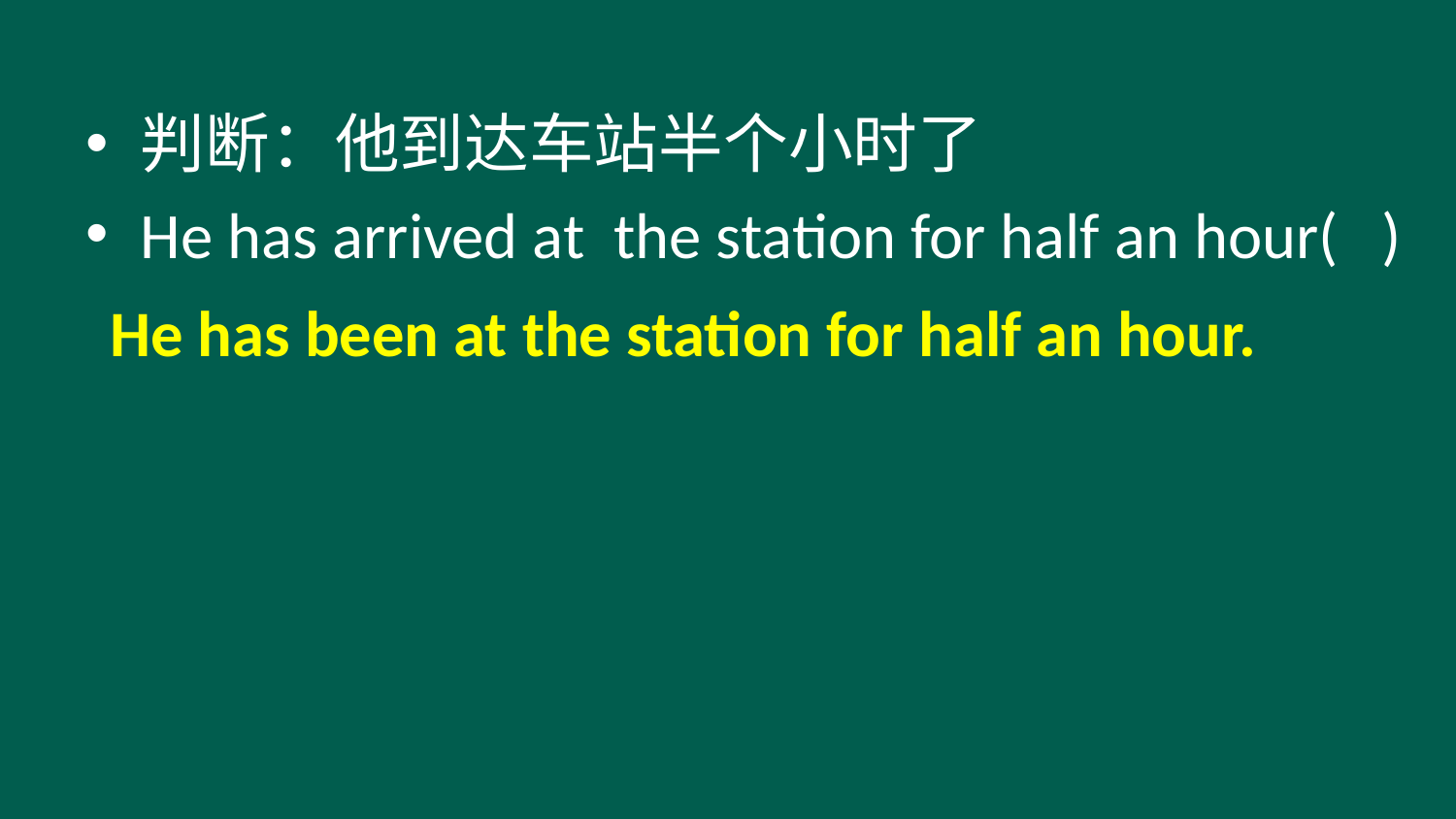

#
判断：他到达车站半个小时了
He has arrived at  the station for half an hour(   )
He has been at the station for half an hour.